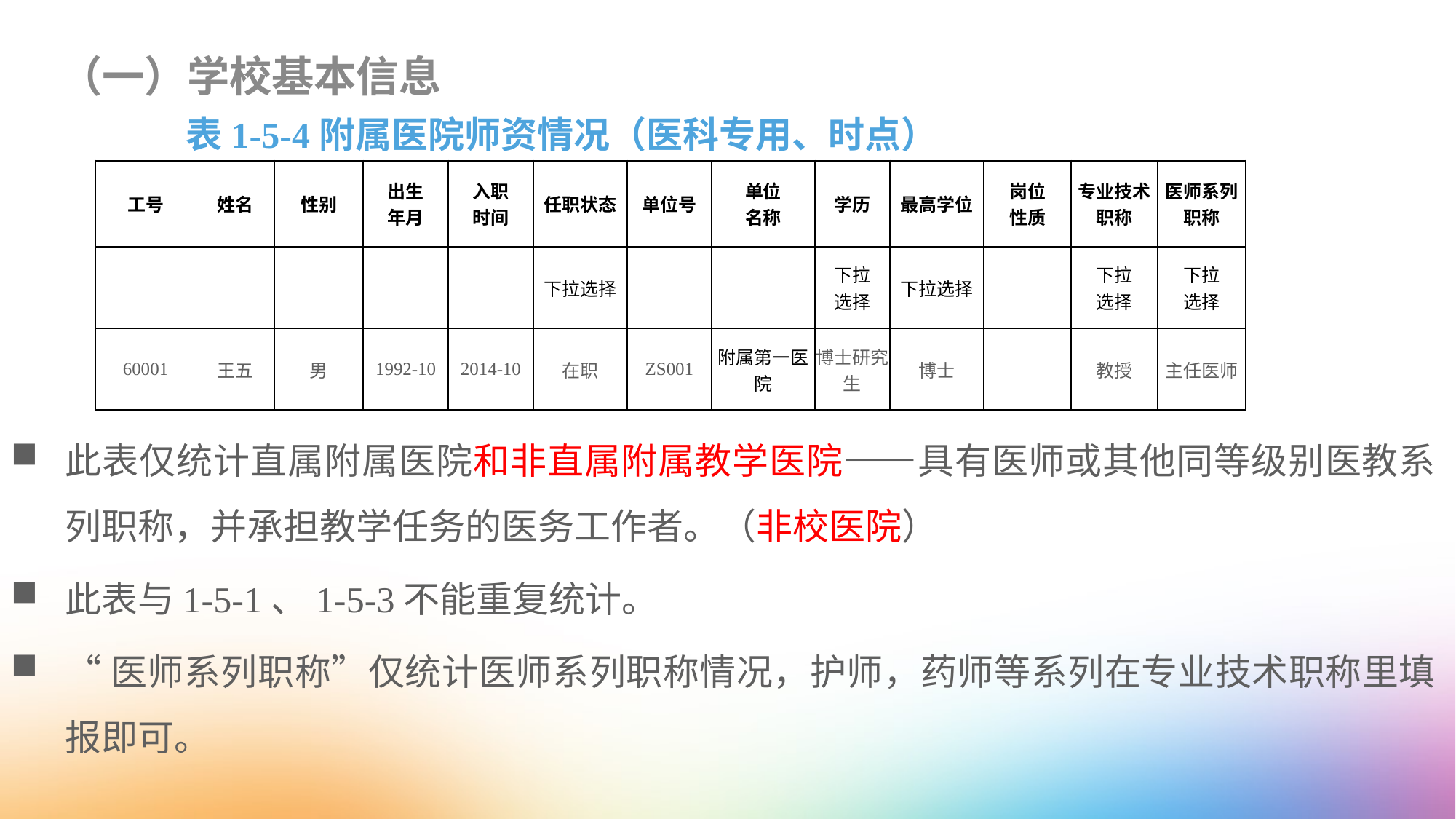

（一）学校基本信息
表1-5-4附属医院师资情况（医科专用、时点）
| 工号 | 姓名 | 性别 | 出生 年月 | 入职 时间 | 任职状态 | 单位号 | 单位 名称 | 学历 | 最高学位 | 岗位 性质 | 专业技术职称 | 医师系列职称 |
| --- | --- | --- | --- | --- | --- | --- | --- | --- | --- | --- | --- | --- |
|  |  |  |  |  | 下拉选择 |  |  | 下拉 选择 | 下拉选择 |  | 下拉 选择 | 下拉 选择 |
| 60001 | 王五 | 男 | 1992-10 | 2014-10 | 在职 | ZS001 | 附属第一医院 | 博士研究生 | 博士 |  | 教授 | 主任医师 |
此表仅统计直属附属医院和非直属附属教学医院——具有医师或其他同等级别医教系列职称，并承担教学任务的医务工作者。（非校医院）
此表与1-5-1、1-5-3不能重复统计。
“医师系列职称”仅统计医师系列职称情况，护师，药师等系列在专业技术职称里填报即可。